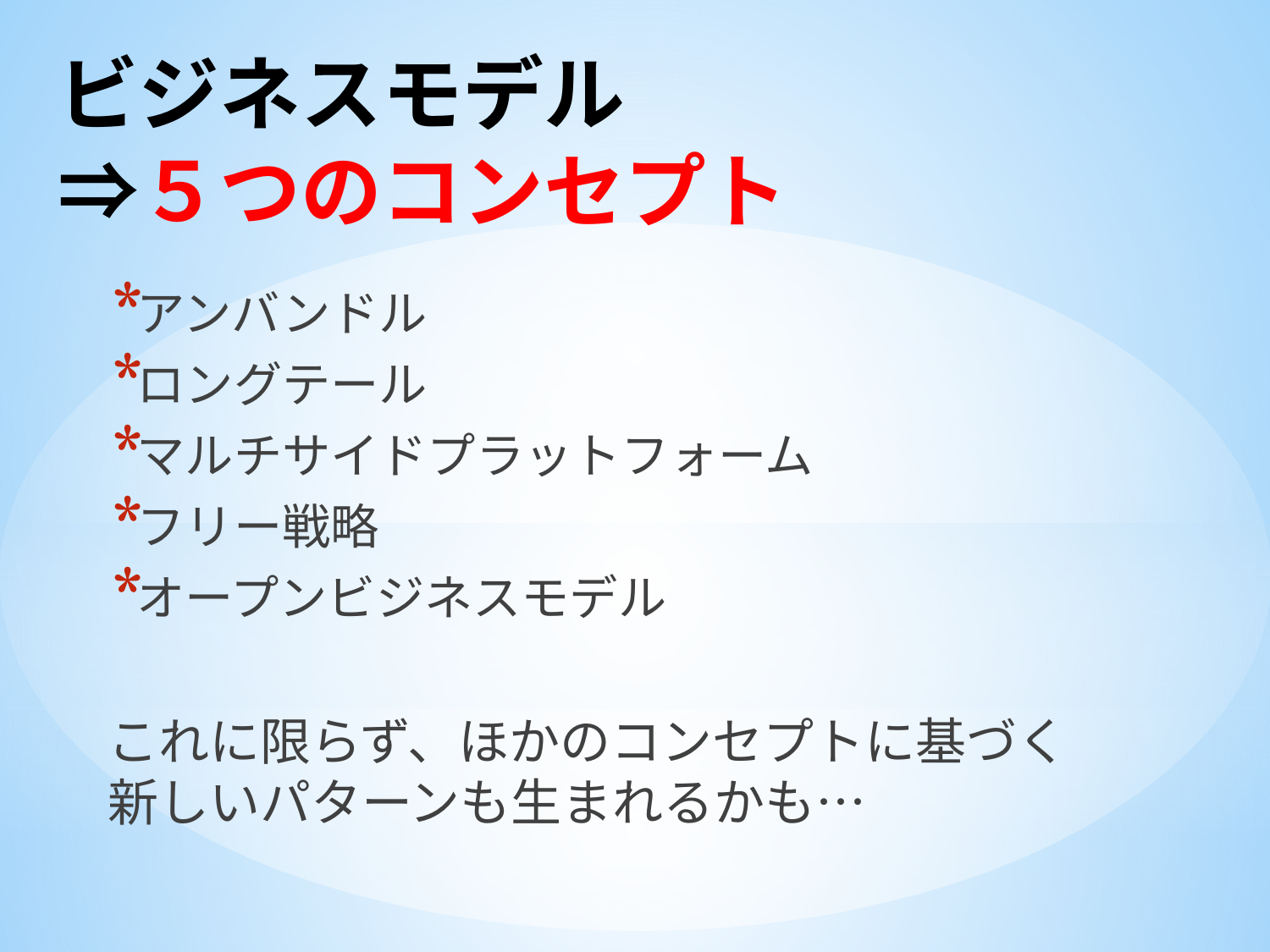

# ビジネスモデル　 ⇒５つのコンセプト
アンバンドル
ロングテール
マルチサイドプラットフォーム
フリー戦略
オープンビジネスモデル

これに限らず、ほかのコンセプトに基づく新しいパターンも生まれるかも…